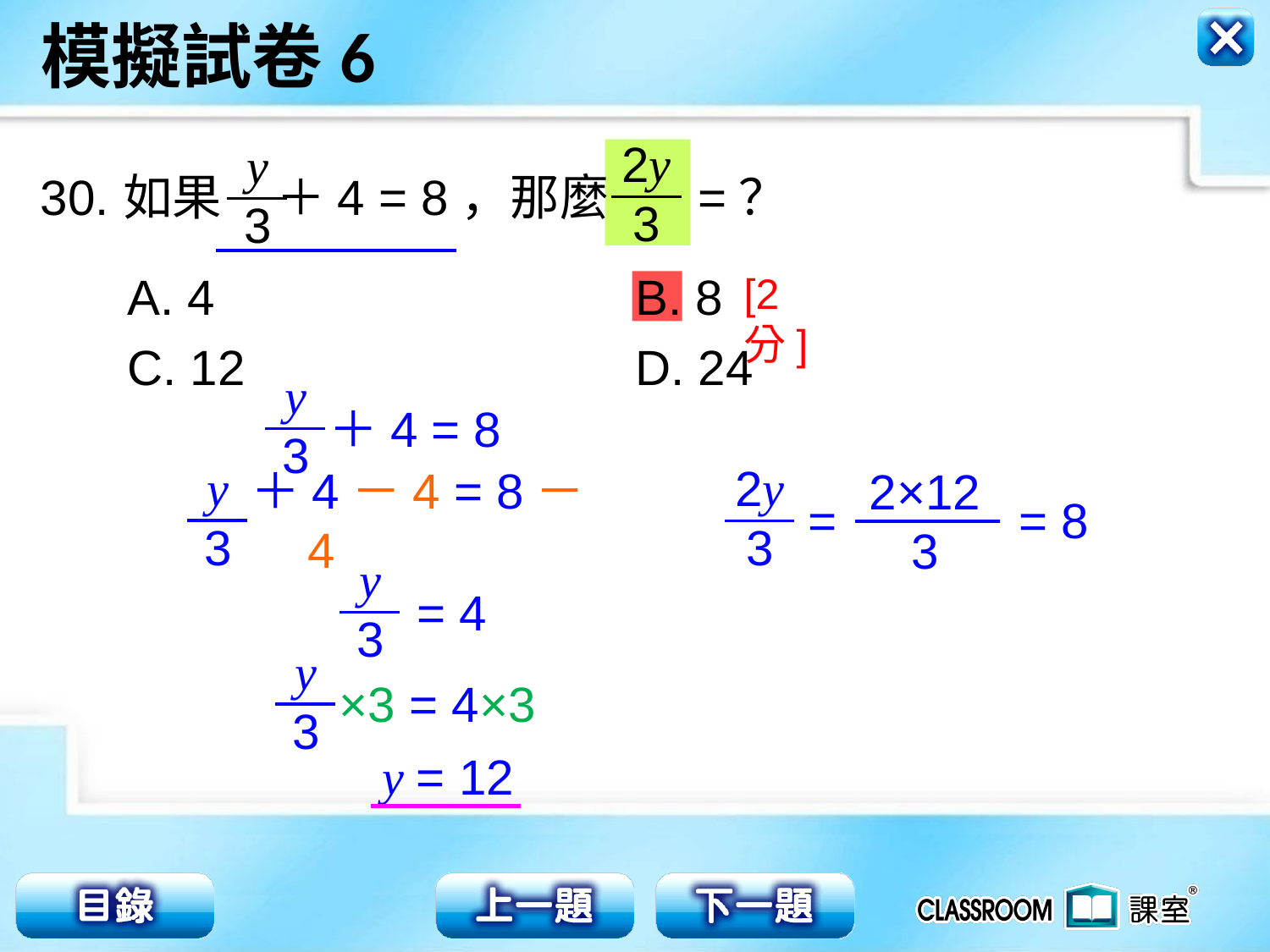

2y
3
y
3

30.
如果     ＋4 = 8，那麼       =？
A. 4				B. 8
C. 12				D. 24
[2分]

y
3
＋4 = 8
y
3
＋4－4 = 8－4
2y
3
2×12
3
=
= 8
y
3
 = 4
y
3
×3 = 4×3
y = 12